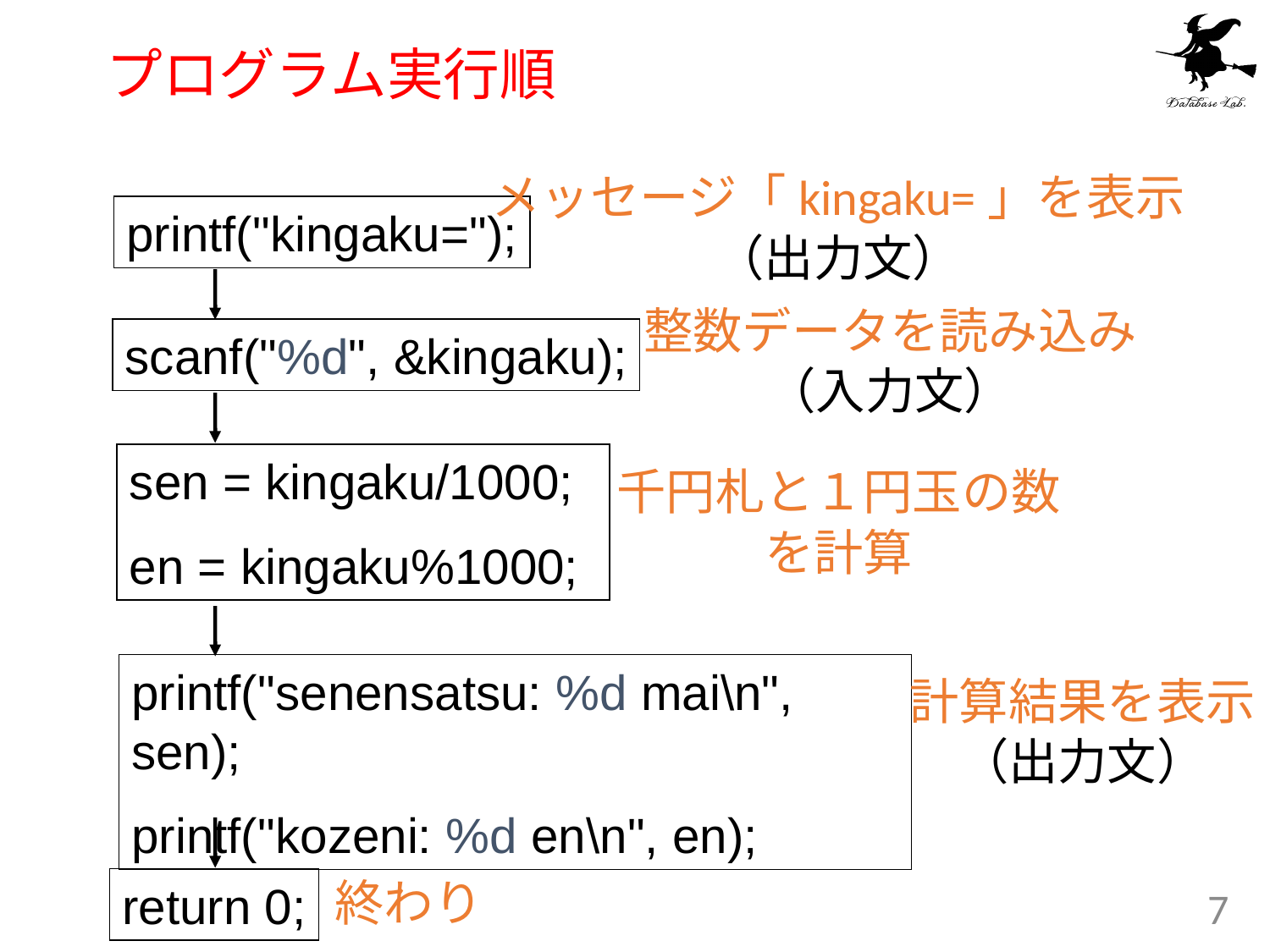

# プログラム実行順
メッセージ「kingaku=」を表示
（出力文）
printf("kingaku=");

整数データを読み込み
（入力文）
scanf("%d", &kingaku);

sen = kingaku/1000;
en = kingaku%1000;
千円札と１円玉の数
を計算

printf("senensatsu: %d mai\n", sen);
printf("kozeni: %d en\n", en);
計算結果を表示
（出力文）

return 0;
終わり
7